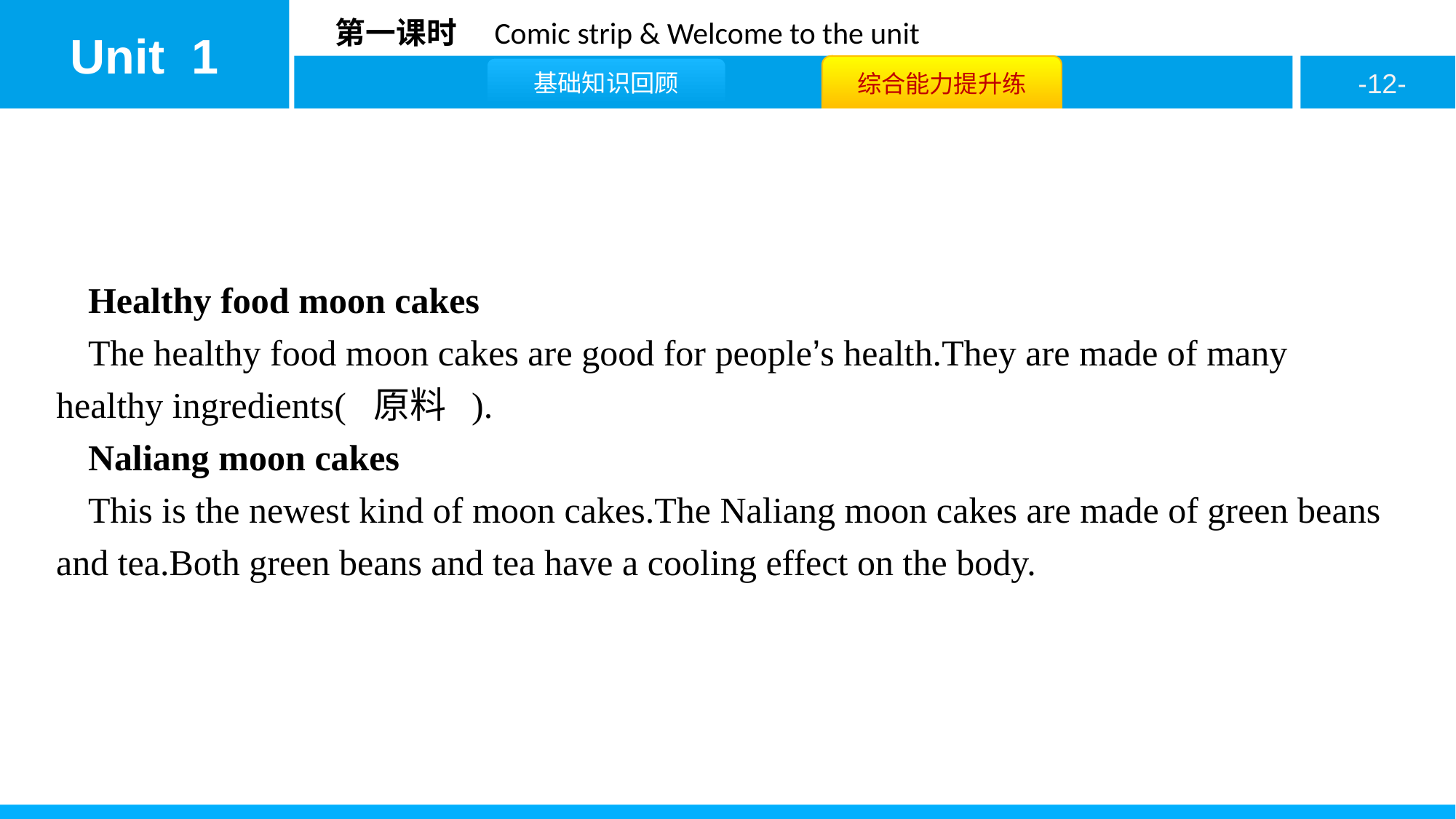

Healthy food moon cakes
The healthy food moon cakes are good for people’s health.They are made of many healthy ingredients(  原料  ).
Naliang moon cakes
This is the newest kind of moon cakes.The Naliang moon cakes are made of green beans and tea.Both green beans and tea have a cooling effect on the body.